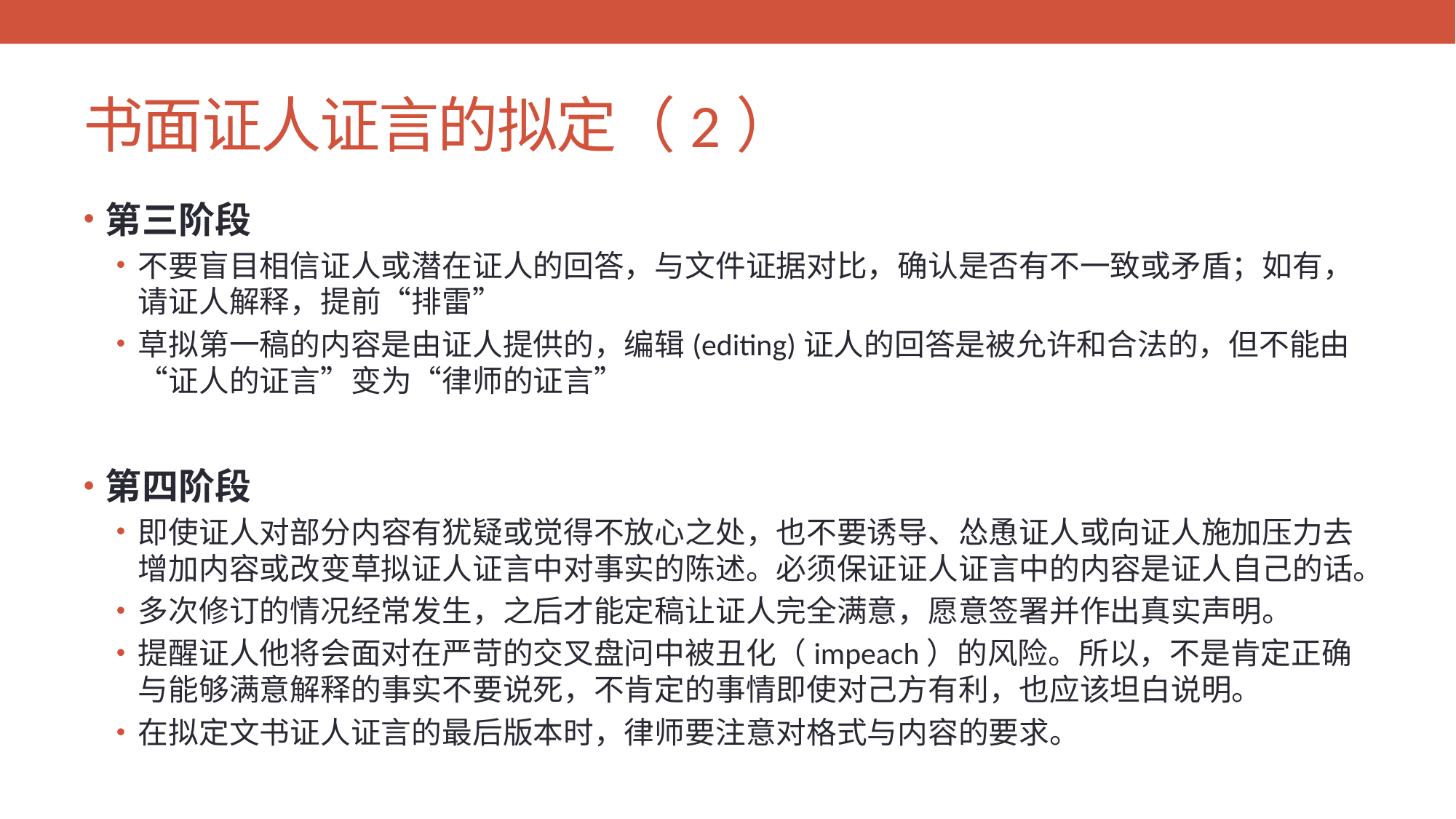

# 书面证人证言的拟定（2）
第三阶段
不要盲目相信证人或潜在证人的回答，与文件证据对比，确认是否有不一致或矛盾；如有，请证人解释，提前“排雷”
草拟第一稿的内容是由证人提供的，编辑(editing)证人的回答是被允许和合法的，但不能由“证人的证言”变为“律师的证言”

第四阶段
即使证人对部分内容有犹疑或觉得不放心之处，也不要诱导、怂恿证人或向证人施加压力去增加内容或改变草拟证人证言中对事实的陈述。必须保证证人证言中的内容是证人自己的话。
多次修订的情况经常发生，之后才能定稿让证人完全满意，愿意签署并作出真实声明。
提醒证人他将会面对在严苛的交叉盘问中被丑化（impeach）的风险。所以，不是肯定正确与能够满意解释的事实不要说死，不肯定的事情即使对己方有利，也应该坦白说明。
在拟定文书证人证言的最后版本时，律师要注意对格式与内容的要求。